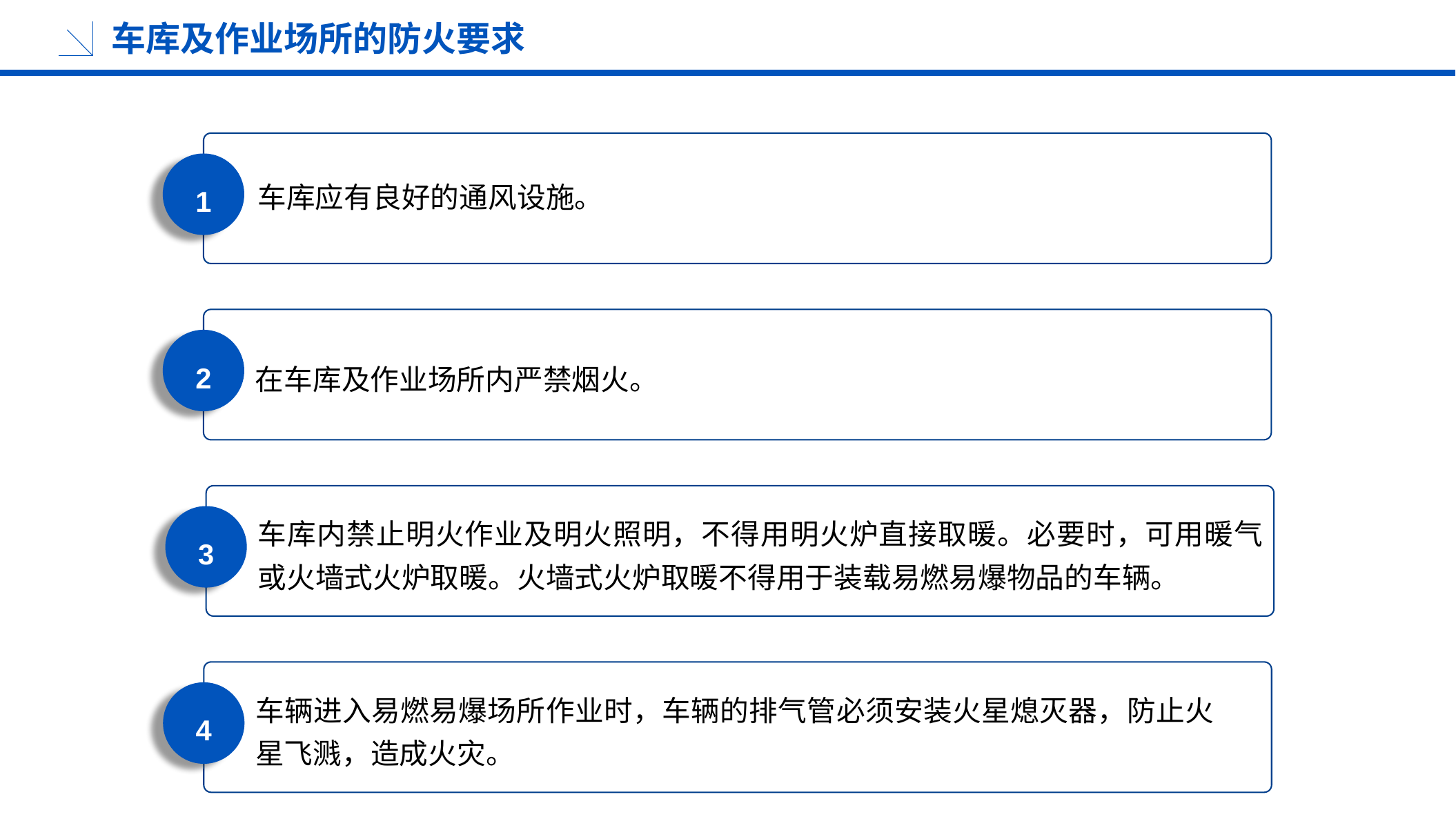

车库及作业场所的防火要求

1
车库应有良好的通风设施。

在车库及作业场所内严禁烟火。
2

车库内禁止明火作业及明火照明，不得用明火炉直接取暖。必要时，可用暖气或火墙式火炉取暖。火墙式火炉取暖不得用于装载易燃易爆物品的车辆。
3

车辆进入易燃易爆场所作业时，车辆的排气管必须安装火星熄灭器，防止火星飞溅，造成火灾。
4